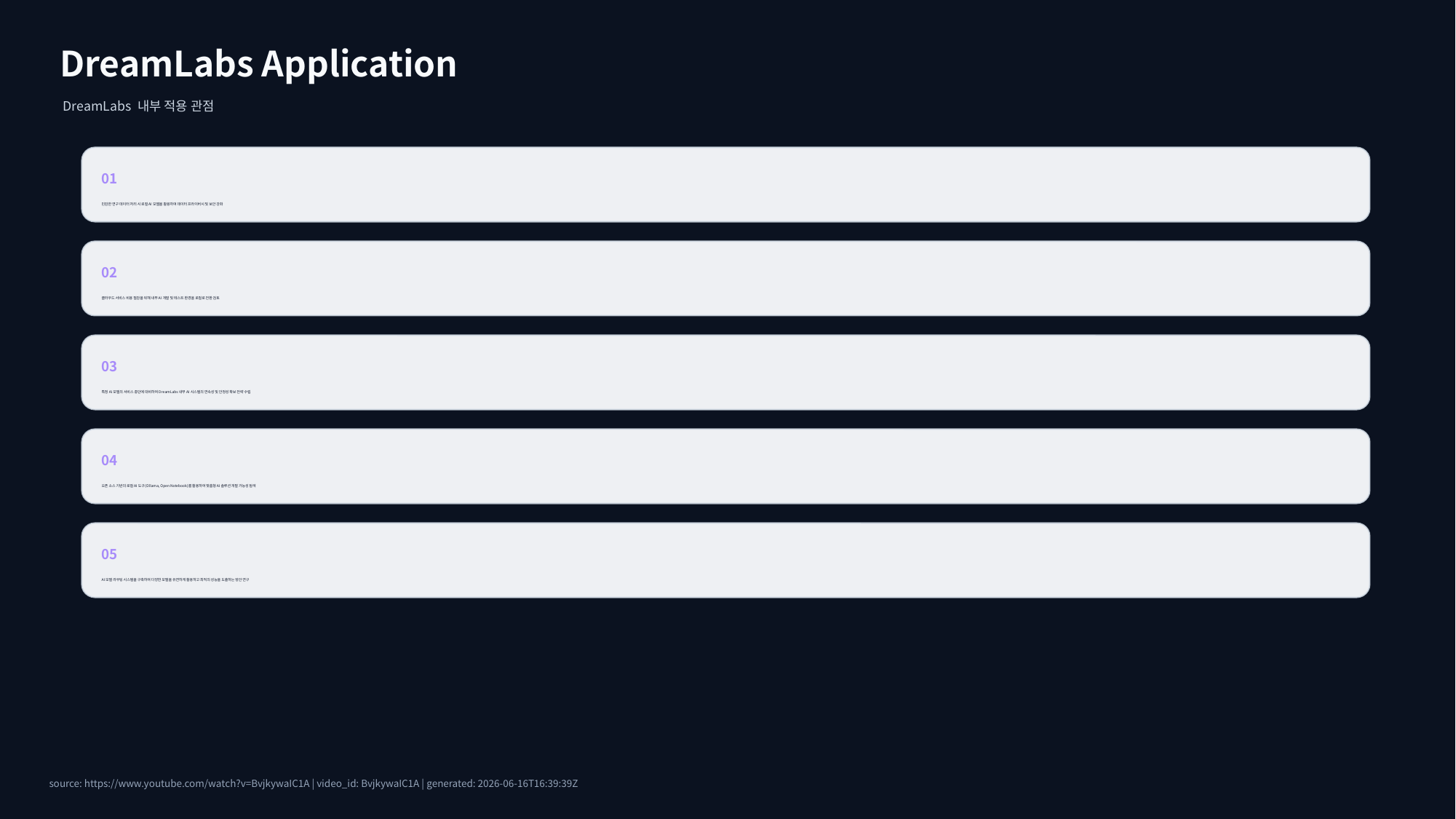

DreamLabs Application
DreamLabs 내부 적용 관점

01
민감한 연구 데이터 처리 시 로컬 AI 모델을 활용하여 데이터 프라이버시 및 보안 강화

02
클라우드 서비스 비용 절감을 위해 내부 AI 개발 및 테스트 환경을 로컬로 전환 검토

03
특정 AI 모델의 서비스 중단에 대비하여 DreamLabs 내부 AI 시스템의 연속성 및 안정성 확보 전략 수립

04
오픈 소스 기반의 로컬 AI 도구(Ollama, Open Notebook)를 활용하여 맞춤형 AI 솔루션 개발 가능성 탐색

05
AI 모델 라우팅 시스템을 구축하여 다양한 모델을 유연하게 활용하고 최적의 성능을 도출하는 방안 연구
source: https://www.youtube.com/watch?v=BvjkywaIC1A | video_id: BvjkywaIC1A | generated: 2026-06-16T16:39:39Z